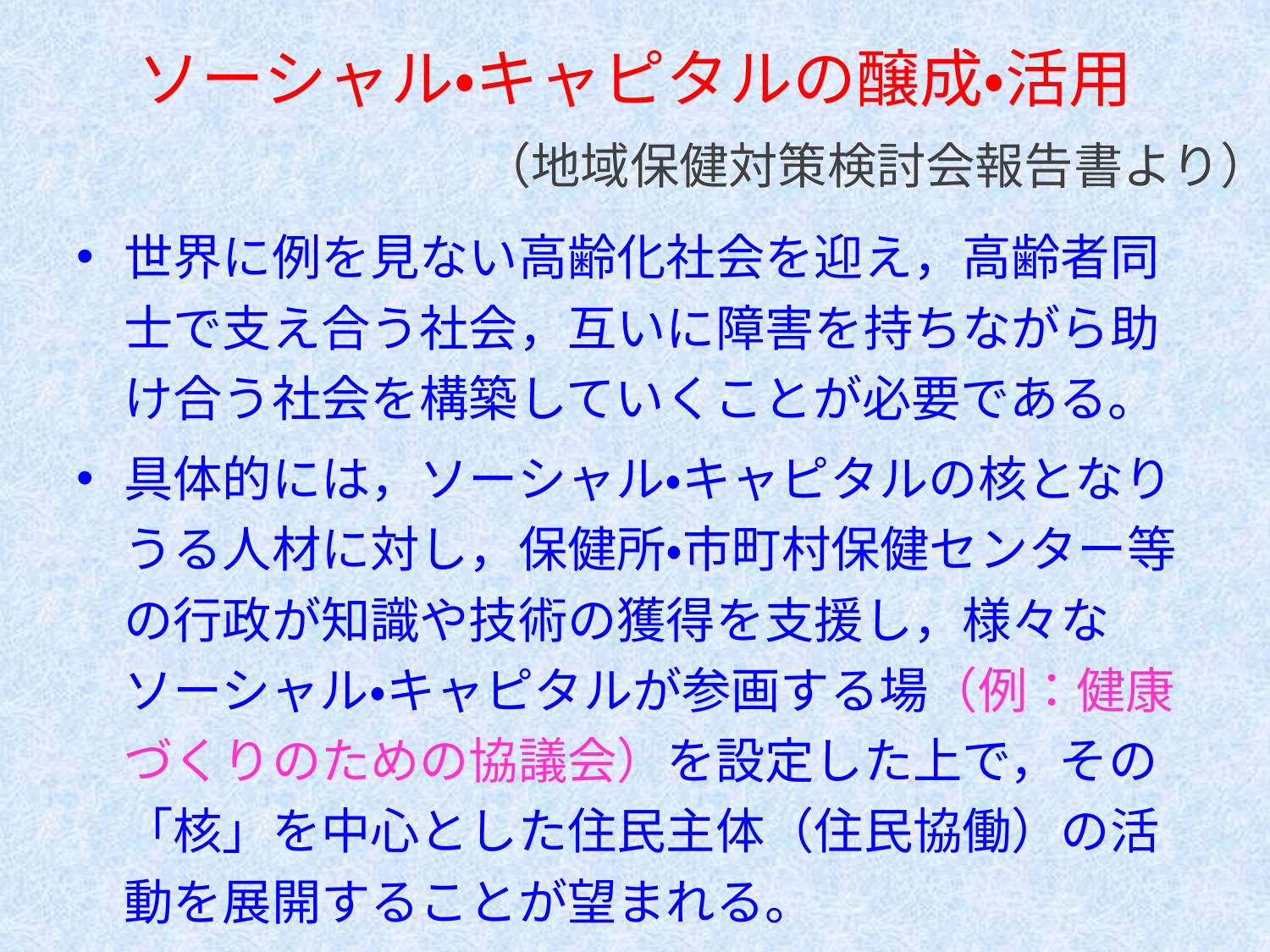

# ソーシャル・キャピタルの醸成・活用
（地域保健対策検討会報告書より）
世界に例を見ない高齢化社会を迎え，高齢者同士で支え合う社会，互いに障害を持ちながら助け合う社会を構築していくことが必要である。
具体的には，ソーシャル・キャピタルの核となりうる人材に対し，保健所・市町村保健センター等の行政が知識や技術の獲得を支援し，様々なソーシャル・キャピタルが参画する場（例：健康づくりのための協議会）を設定した上で，その「核」を中心とした住民主体（住民協働）の活動を展開することが望まれる。